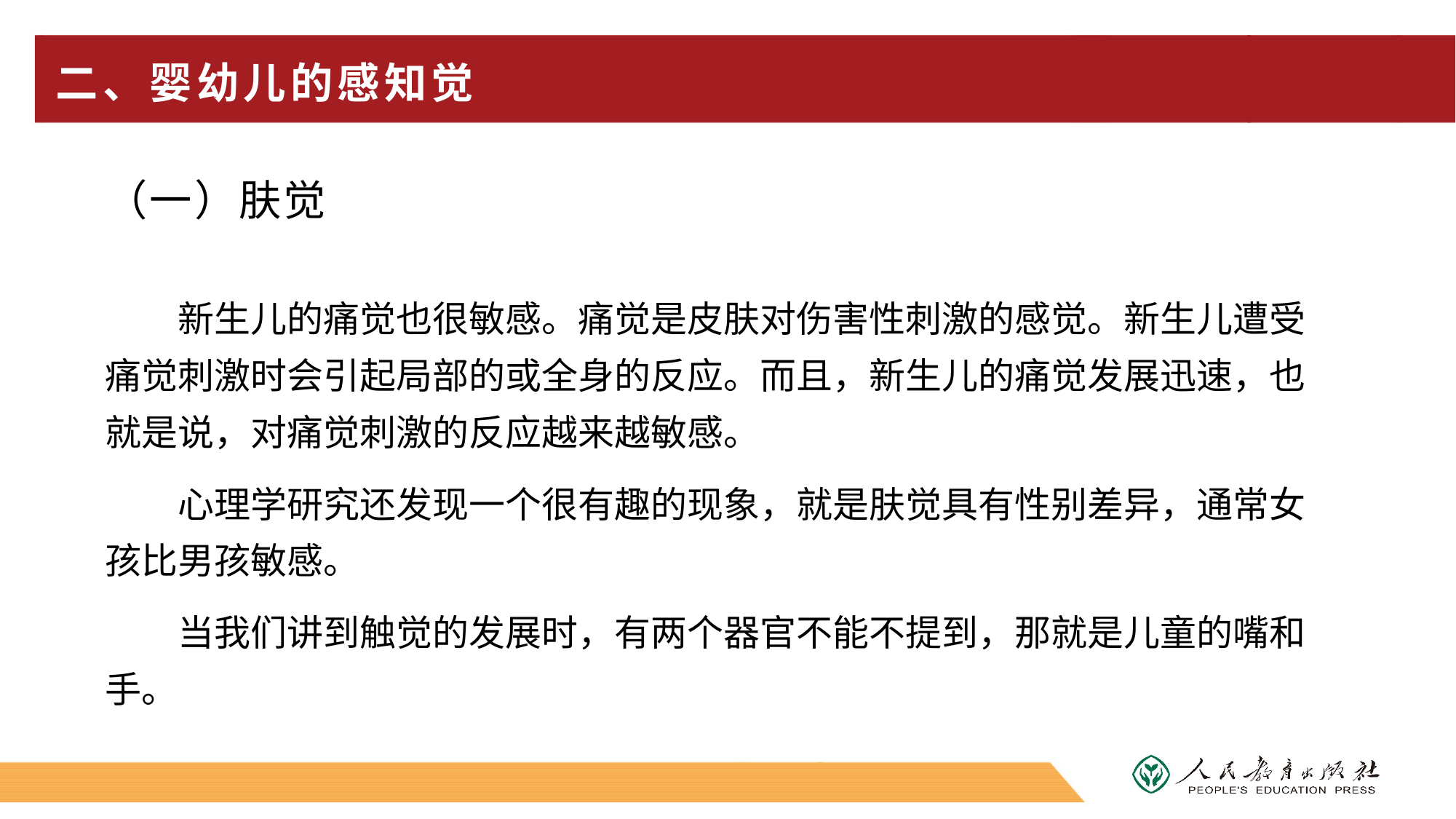

# 二、婴幼儿的感知觉
（一）肤觉
新生儿的痛觉也很敏感。痛觉是皮肤对伤害性刺激的感觉。新生儿遭受痛觉刺激时会引起局部的或全身的反应。而且，新生儿的痛觉发展迅速，也就是说，对痛觉刺激的反应越来越敏感。
心理学研究还发现一个很有趣的现象，就是肤觉具有性别差异，通常女孩比男孩敏感。
当我们讲到触觉的发展时，有两个器官不能不提到，那就是儿童的嘴和手。